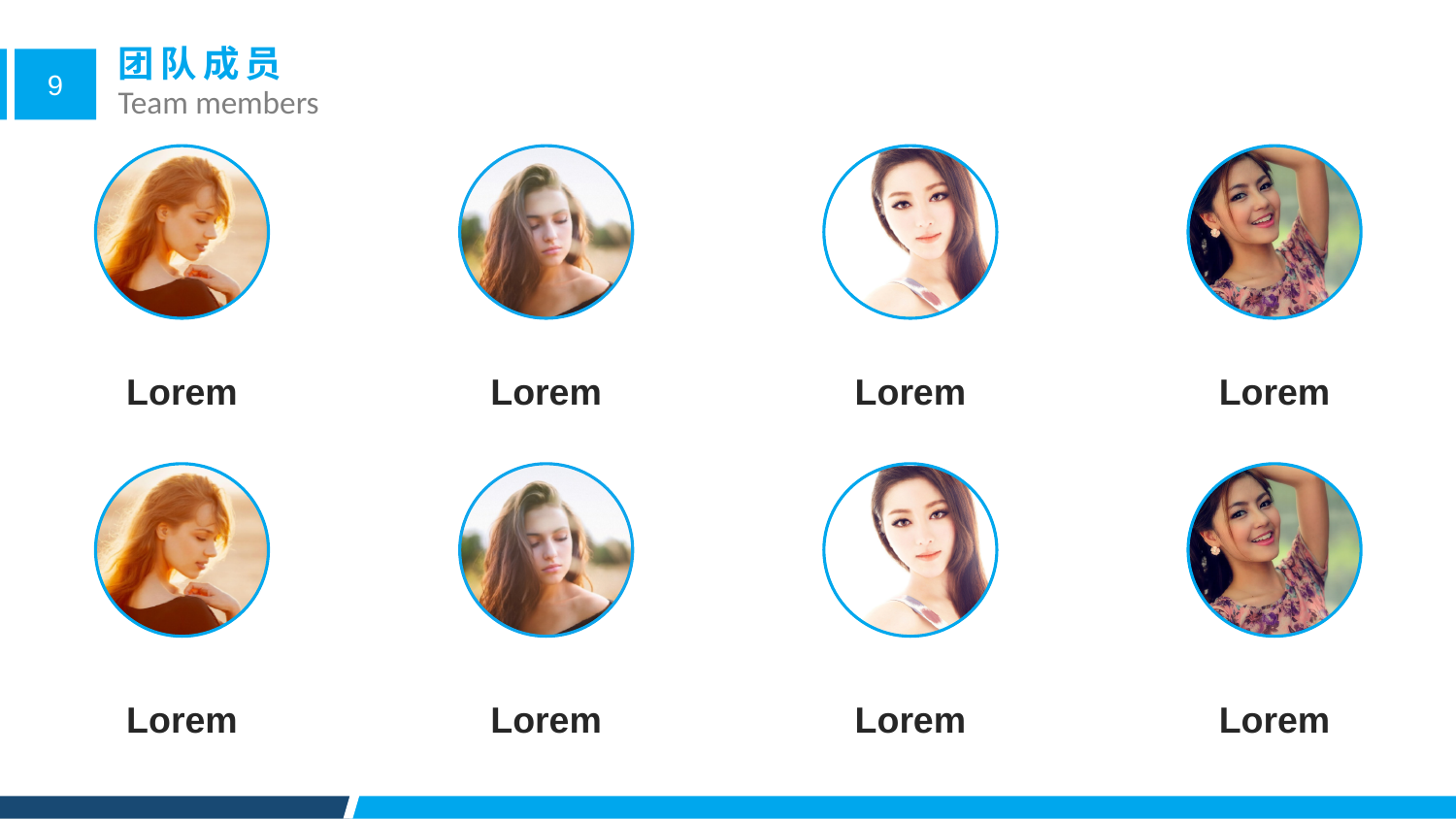

团队成员
Team members

Lorem
Lorem
Lorem
Lorem

Lorem
Lorem
Lorem
Lorem